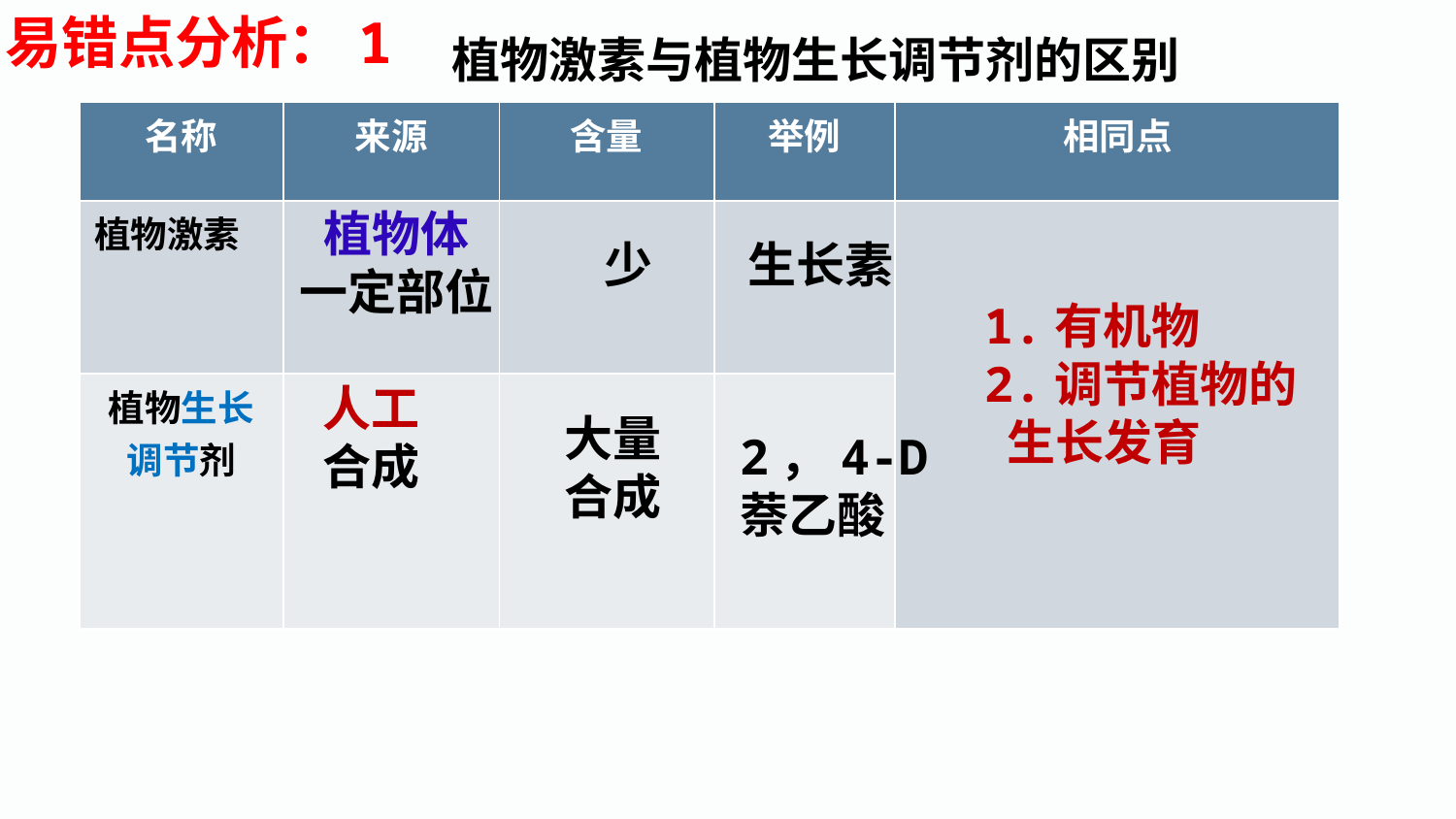

易错点分析：1
植物激素与植物生长调节剂的区别
| 名称 | 来源 | 含量 | 举例 | 相同点 |
| --- | --- | --- | --- | --- |
| 植物激素 |  |  |  |  |
| 植物生长调节剂 |  |  |  |  |
植物体
一定部位
少
生长素
1.有机物
2.调节植物的
 生长发育
人工
合成
大量
合成
2，4-D
萘乙酸